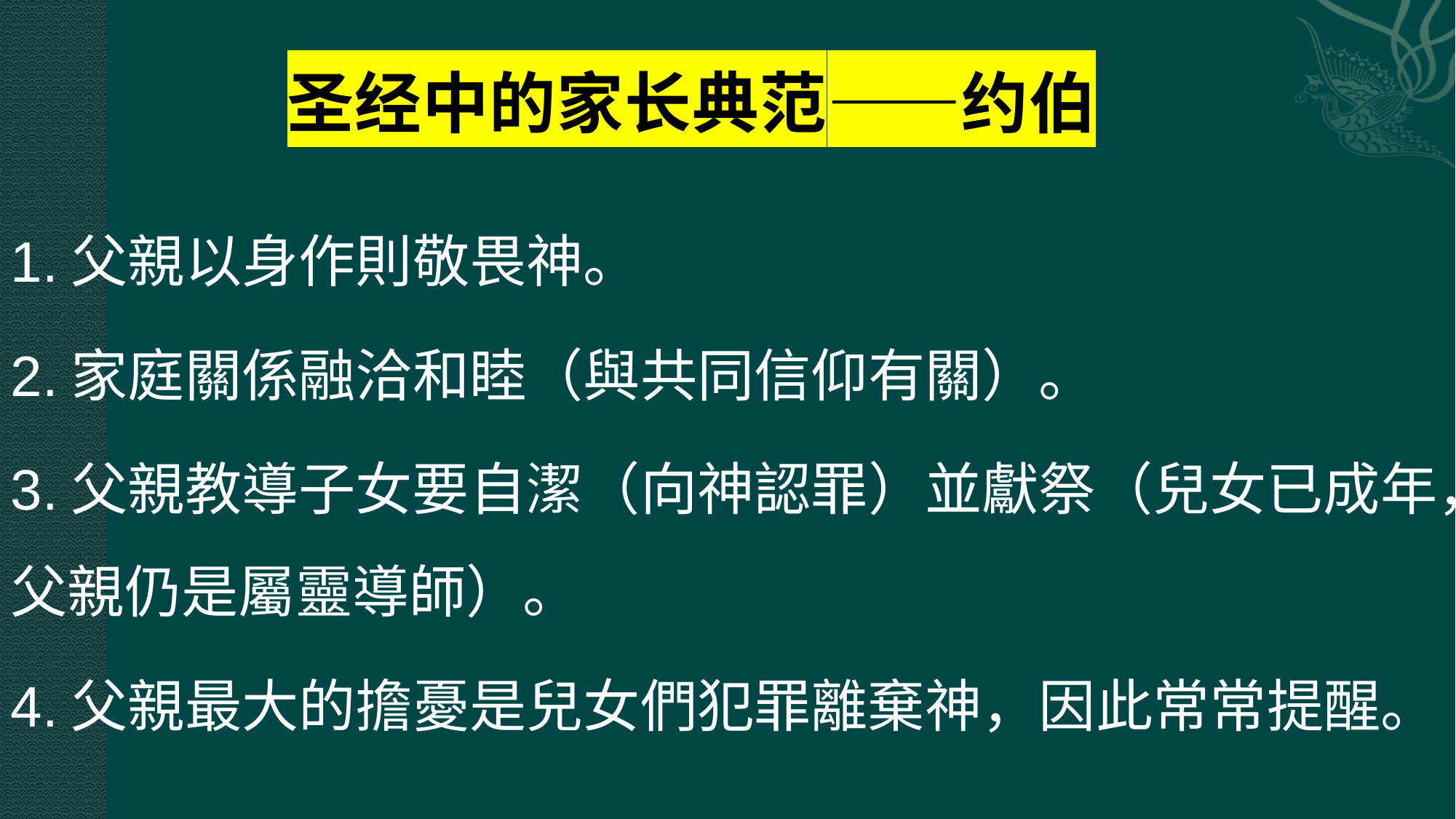

# 圣经中的家长典范——约伯
1.父親以身作則敬畏神。
2.家庭關係融洽和睦（與共同信仰有關）。
3.父親教導子女要自潔（向神認罪）並獻祭（兒女已成年，父親仍是屬靈導師）。
4.父親最大的擔憂是兒女們犯罪離棄神，因此常常提醒。